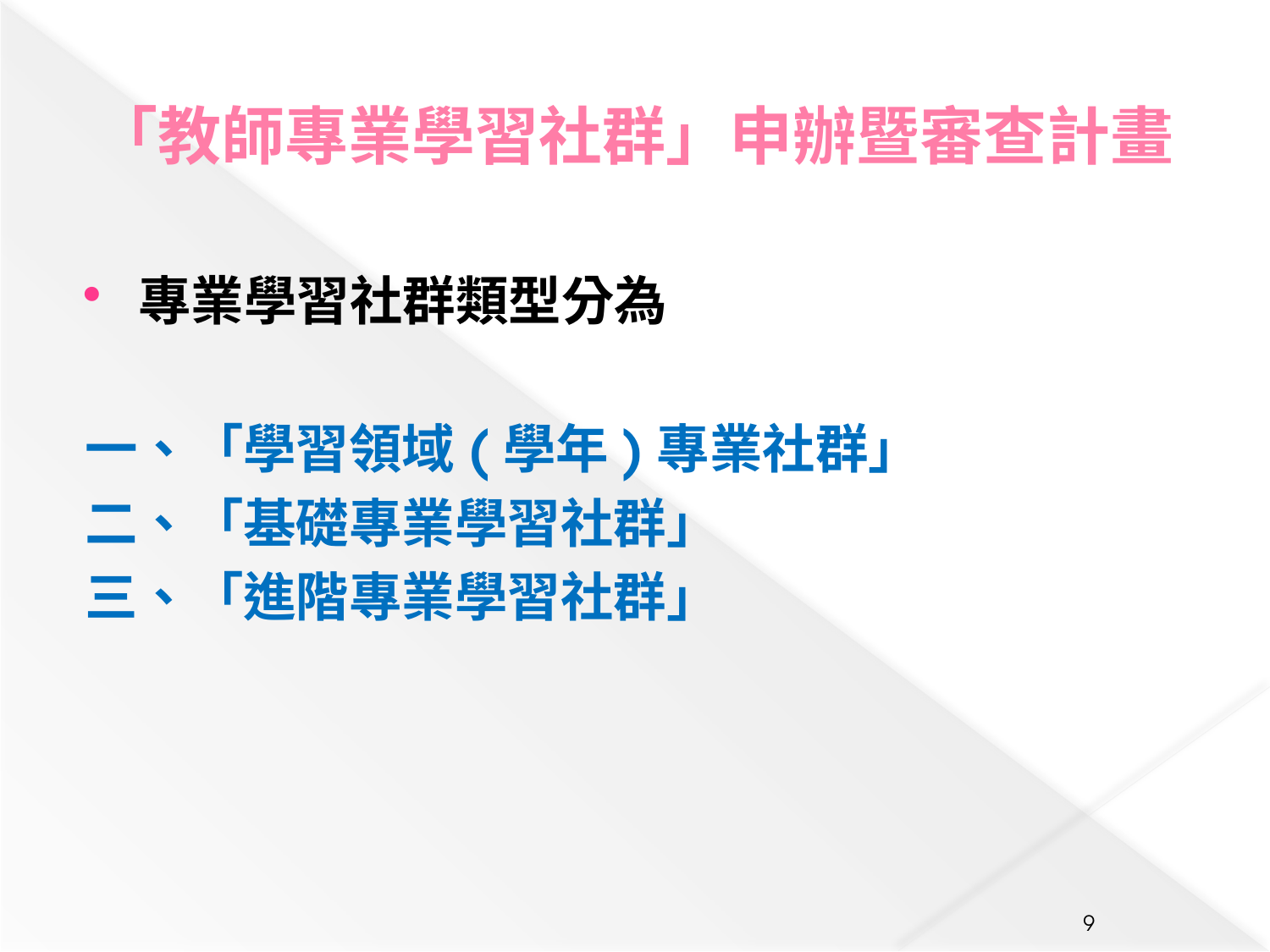

# 「教師專業學習社群」申辦暨審查計畫
專業學習社群類型分為

一、「學習領域(學年)專業社群」
二、「基礎專業學習社群」
三、「進階專業學習社群」
9